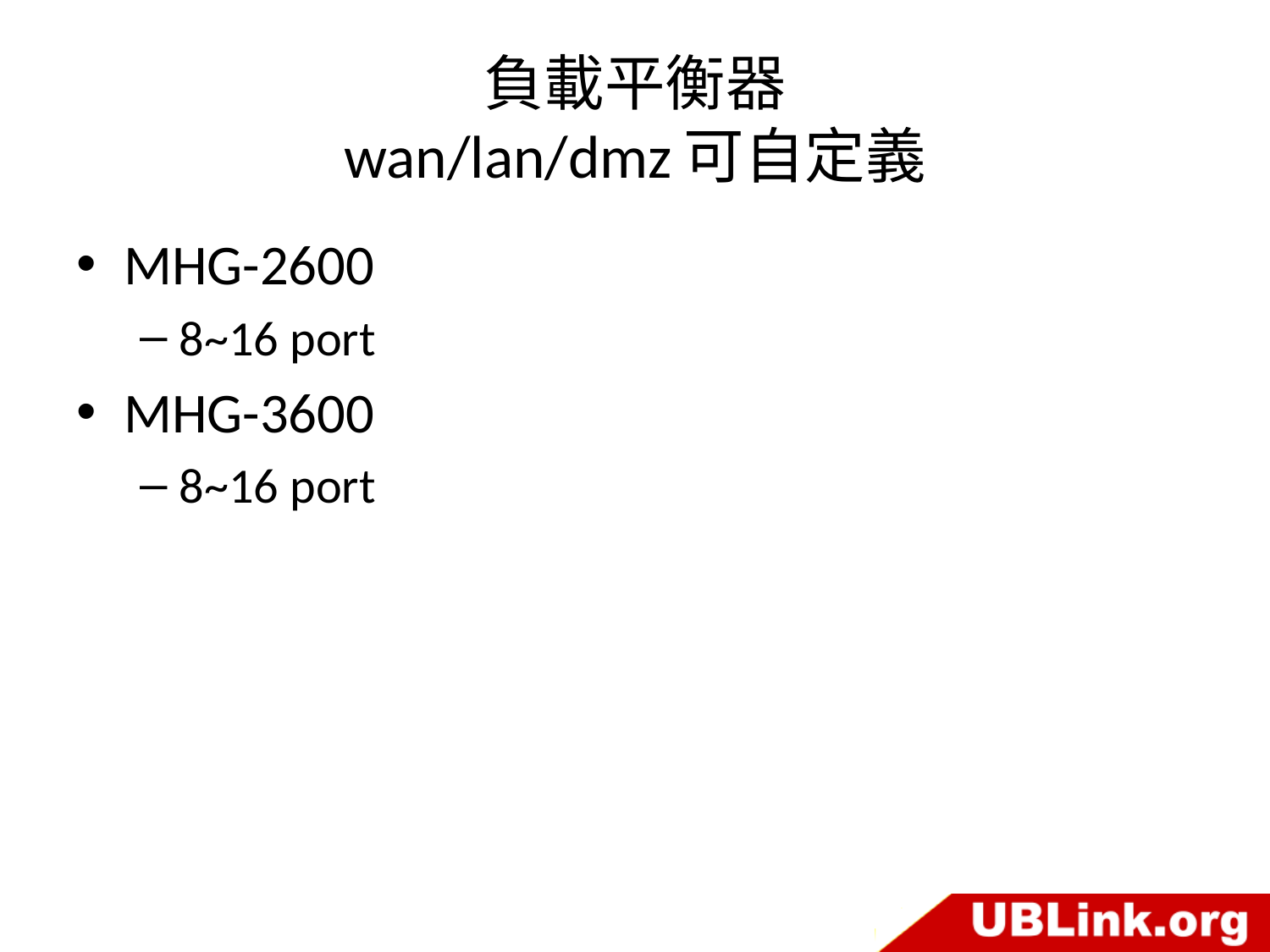

# 負載平衡器 wan/lan/dmz可自定義
MHG-2600
8~16 port
MHG-3600
8~16 port